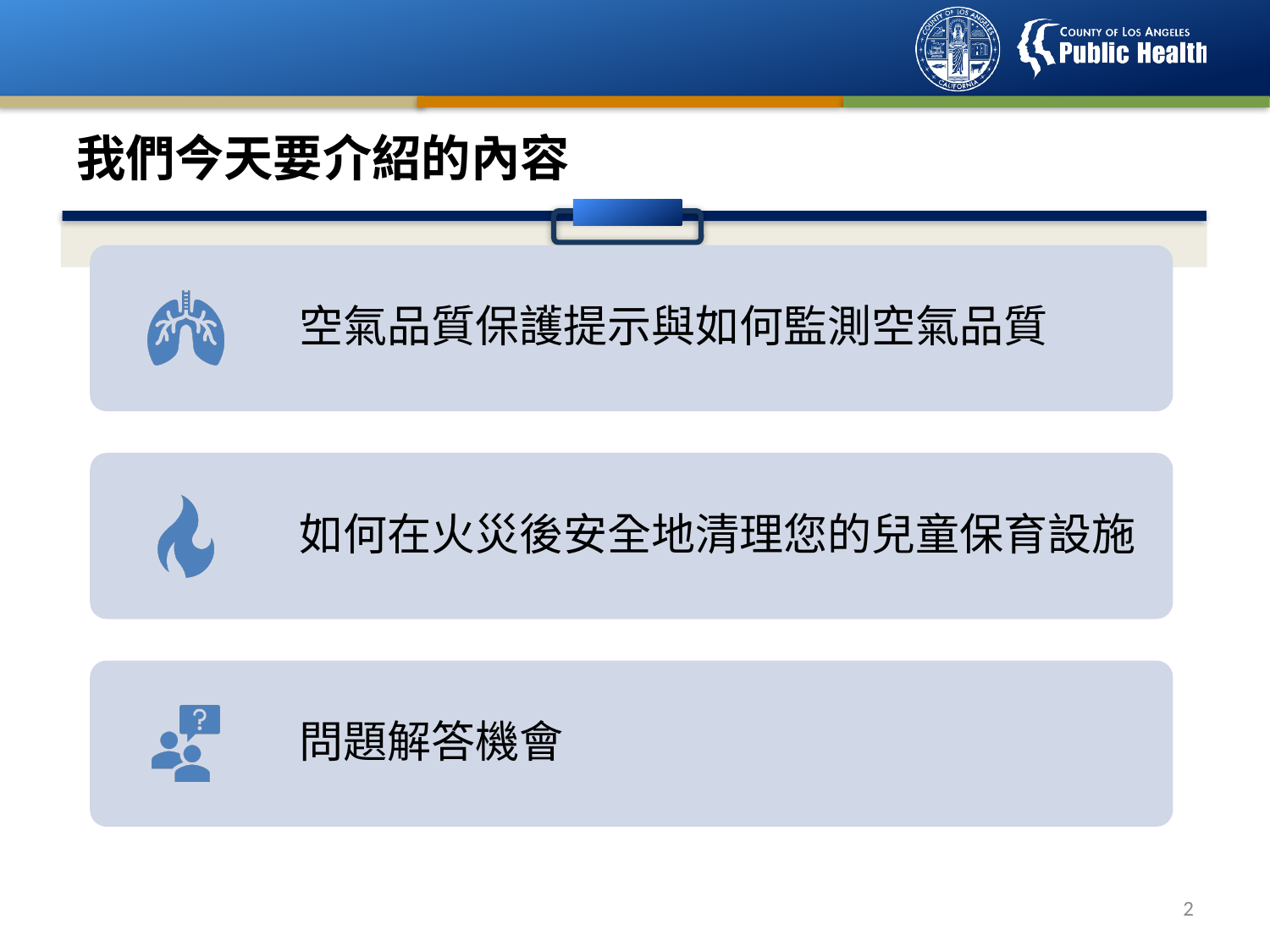

# 我們今天要介紹的內容
空氣品質保護提示與如何監測空氣品質
如何在火災後安全地清理您的兒童保育設施
問題解答機會
2